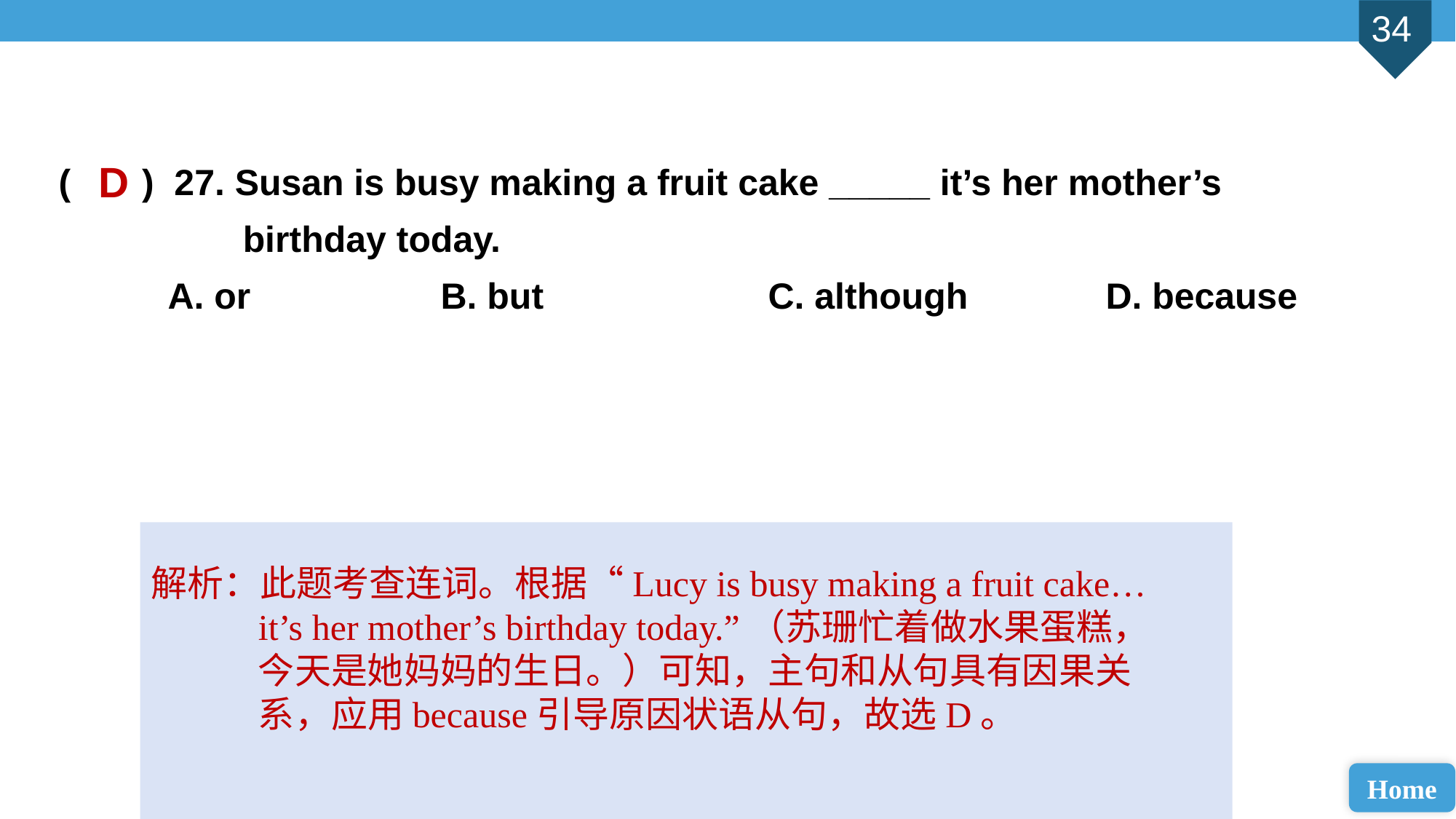

(       )  27. Susan is busy making a fruit cake _____ it’s her mother’s
  birthday today.
A. or 		B. but 		C. although		 D. because
D

解析：此题考查连词。根据“Lucy is busy making a fruit cake…it’s her mother’s birthday today.”（苏珊忙着做水果蛋糕， 今天是她妈妈的生日。）可知，主句和从句具有因果关系，应用because引导原因状语从句，故选D。